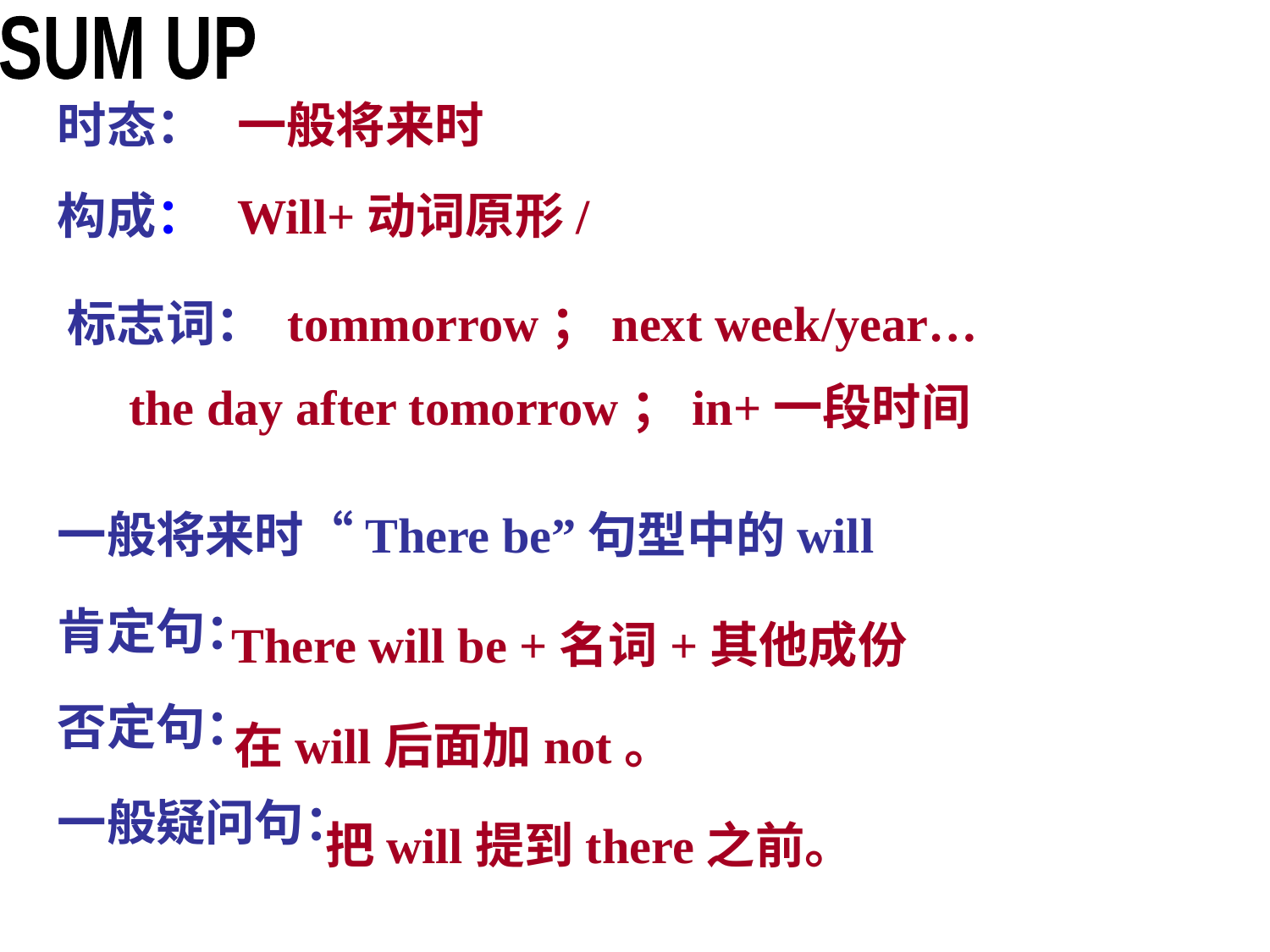

SUM UP
时态：
一般将来时
构成：
Will+动词原形/
标志词： tommorrow；next week/year…
     the day after tomorrow；in+一段时间
一般将来时“There be”句型中的will
肯定句：
否定句：
一般疑问句：
There will be +名词+其他成份
在will后面加not。
把will提到there之前。